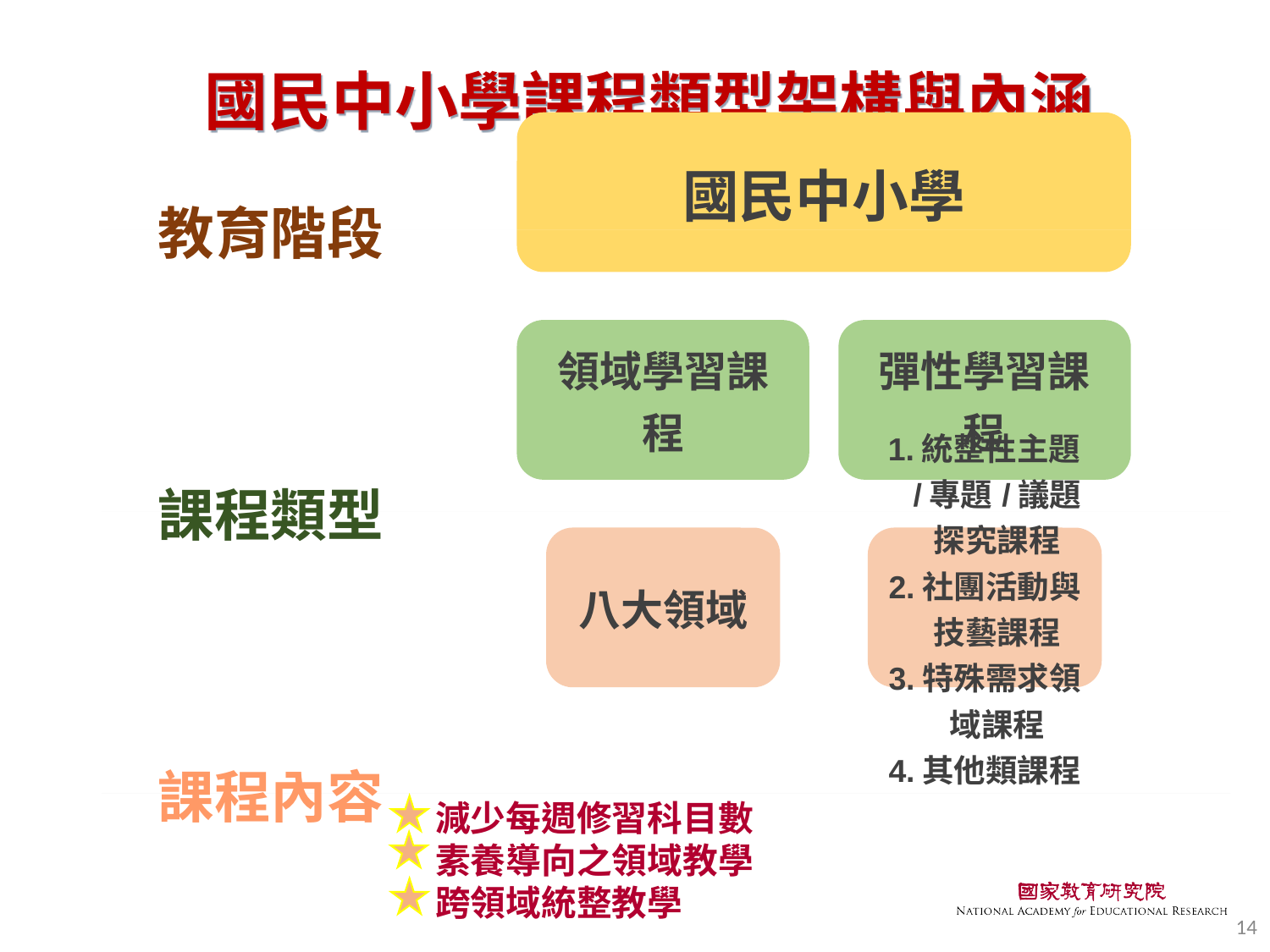

國民中小學課程類型架構與內涵
國民中小學
領域學習課程
八大領域
彈性學習課程
1.統整性主題/專題/議題探究課程
2.社團活動與技藝課程
3.特殊需求領域課程
4.其他類課程
教育階段
課程類型
課程內容
減少每週修習科目數
素養導向之領域教學
跨領域統整教學

14